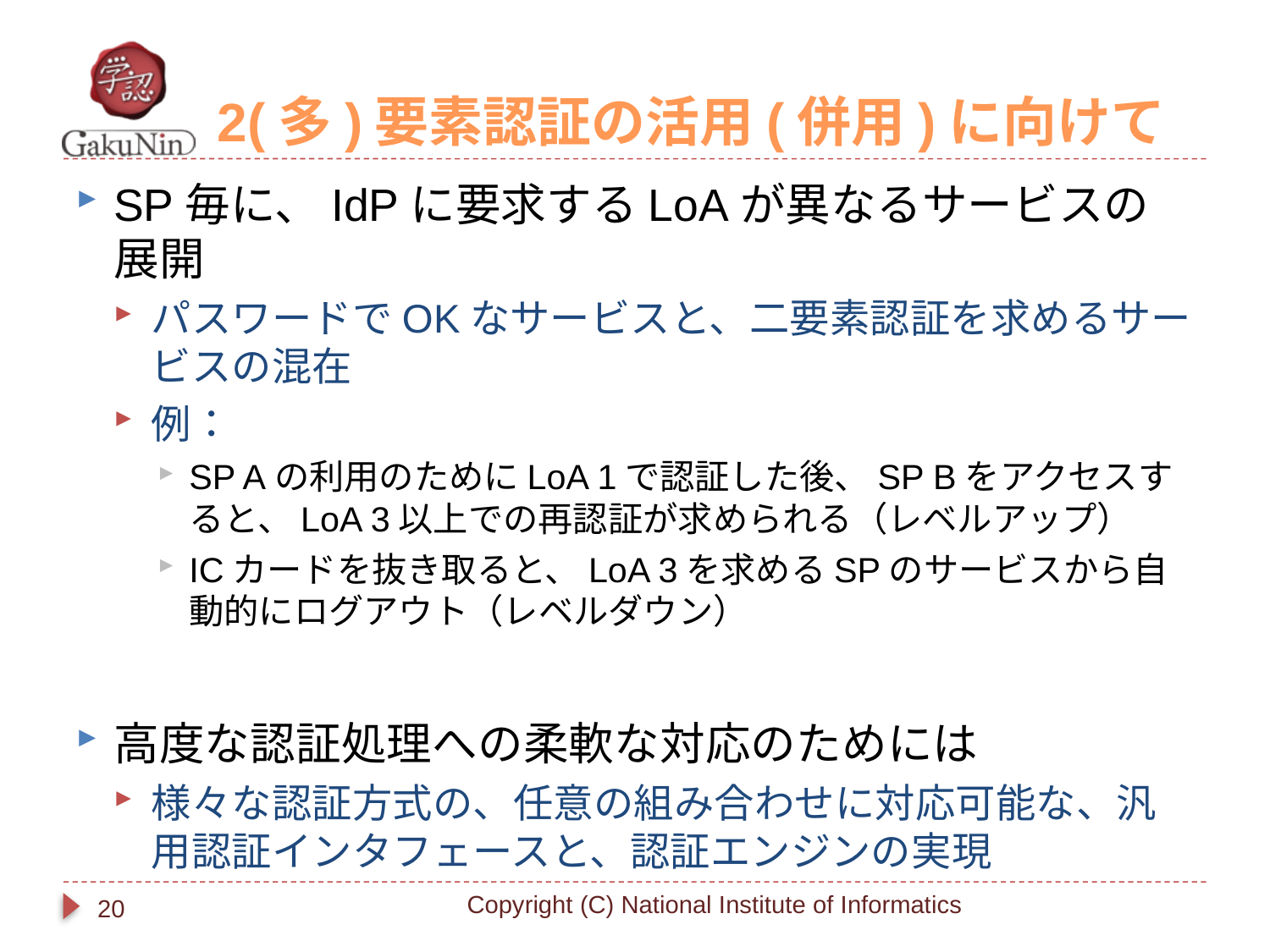

# 2(多)要素認証の活用(併用)に向けて
SP毎に、IdPに要求するLoAが異なるサービスの展開
パスワードでOKなサービスと、二要素認証を求めるサービスの混在
例：
SP Aの利用のためにLoA 1で認証した後、SP Bをアクセスすると、LoA 3以上での再認証が求められる（レベルアップ）
ICカードを抜き取ると、LoA 3を求めるSPのサービスから自動的にログアウト（レベルダウン）

高度な認証処理への柔軟な対応のためには
様々な認証方式の、任意の組み合わせに対応可能な、汎用認証インタフェースと、認証エンジンの実現
20
Copyright (C) National Institute of Informatics